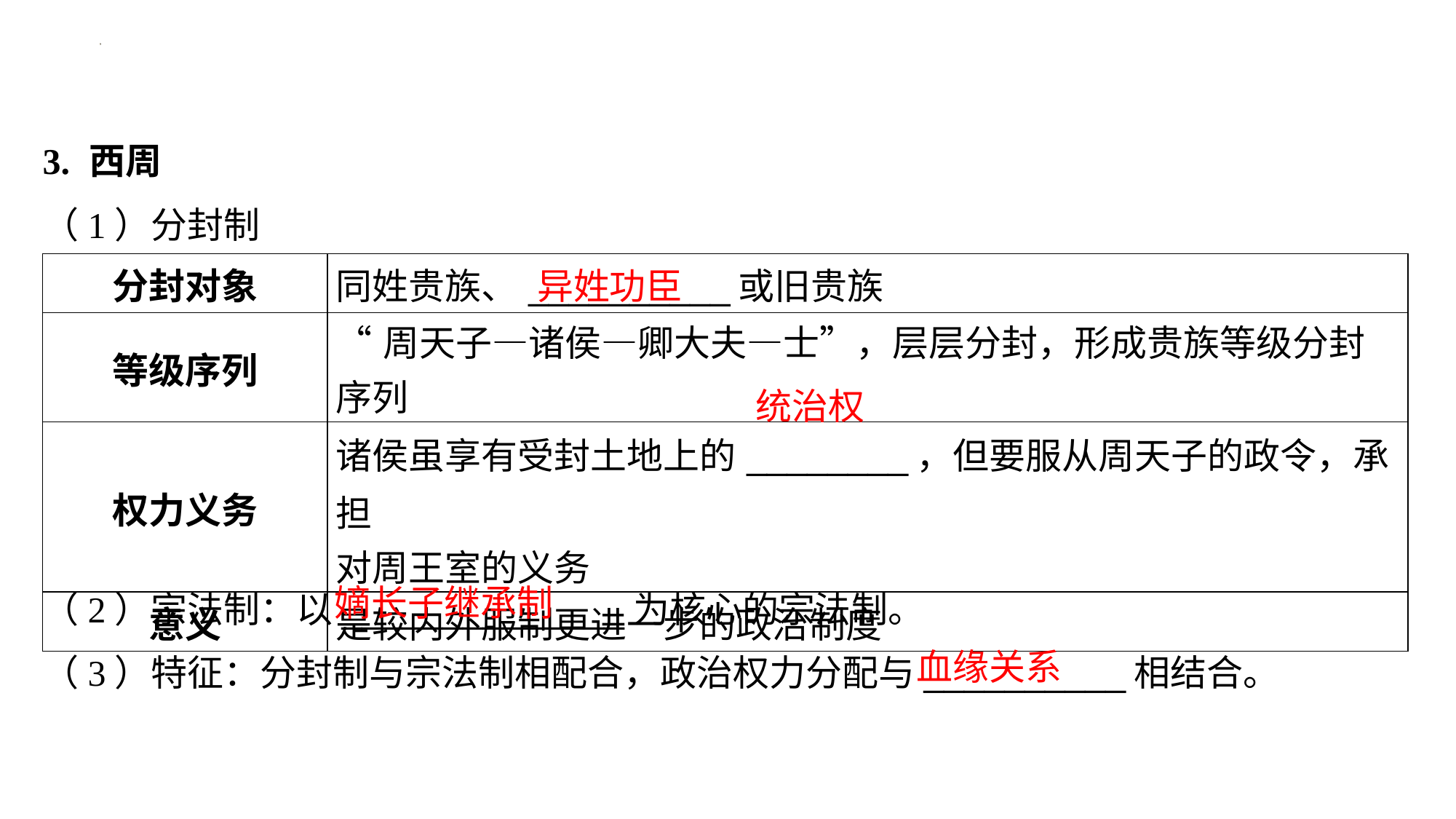

3. 西周
（1）分封制
异姓功臣
| 分封对象 | 同姓贵族、\_\_\_\_\_\_\_\_\_\_或旧贵族 |
| --- | --- |
| 等级序列 | “周天子—诸侯—卿大夫—士”，层层分封，形成贵族等级分封序列 |
| 权力义务 | 诸侯虽享有受封土地上的\_\_\_\_\_\_\_\_，但要服从周天子的政令，承担 对周王室的义务 |
| 意义 | 是较内外服制更进一步的政治制度 |
统治权
嫡长子继承制
（2）宗法制：以______________为核心的宗法制。
（3）特征：分封制与宗法制相配合，政治权力分配与__________相结合。
血缘关系